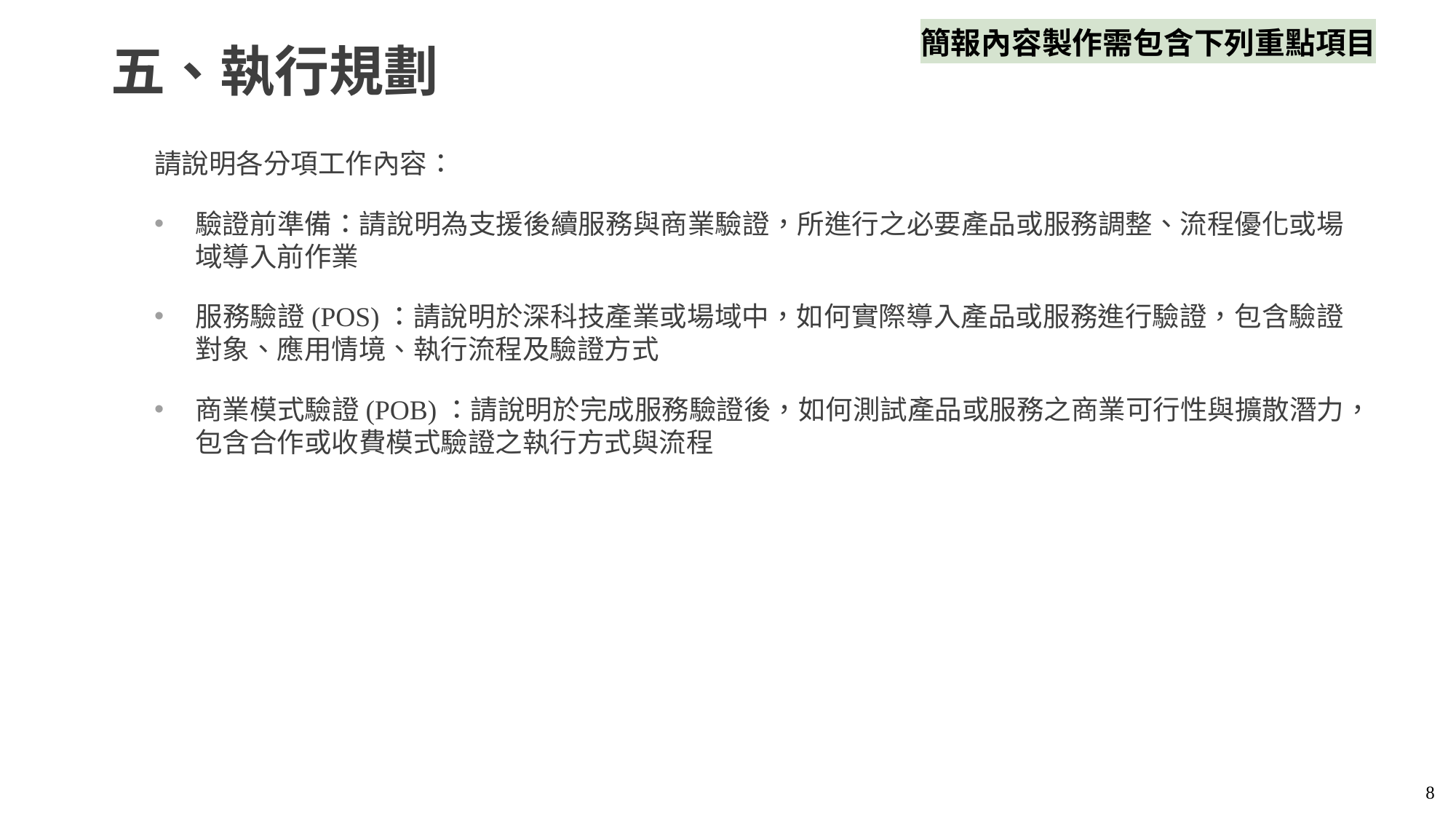

簡報內容製作需包含下列重點項目
# 五、執行規劃
請說明各分項工作內容：
驗證前準備：請說明為支援後續服務與商業驗證，所進行之必要產品或服務調整、流程優化或場域導入前作業
服務驗證(POS)：請說明於深科技產業或場域中，如何實際導入產品或服務進行驗證，包含驗證對象、應用情境、執行流程及驗證方式
商業模式驗證(POB)：請說明於完成服務驗證後，如何測試產品或服務之商業可行性與擴散潛力，包含合作或收費模式驗證之執行方式與流程
8